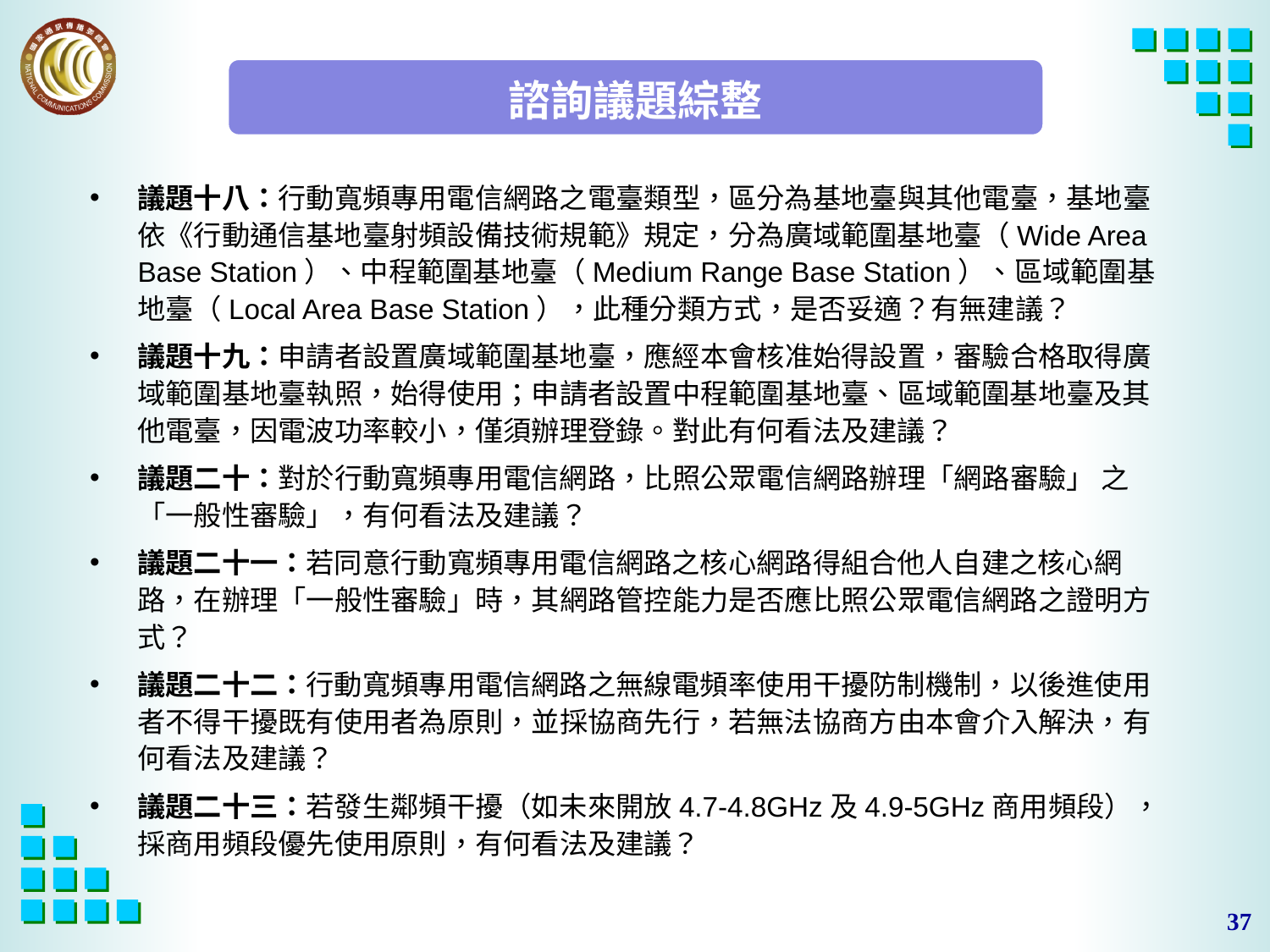

# 諮詢議題綜整
議題十八：行動寬頻專用電信網路之電臺類型，區分為基地臺與其他電臺，基地臺依《行動通信基地臺射頻設備技術規範》規定，分為廣域範圍基地臺（Wide Area Base Station）、中程範圍基地臺（Medium Range Base Station）、區域範圍基地臺（Local Area Base Station），此種分類方式，是否妥適？有無建議？
議題十九：申請者設置廣域範圍基地臺，應經本會核准始得設置，審驗合格取得廣域範圍基地臺執照，始得使用；申請者設置中程範圍基地臺、區域範圍基地臺及其他電臺，因電波功率較小，僅須辦理登錄。對此有何看法及建議？
議題二十：對於行動寬頻專用電信網路，比照公眾電信網路辦理「網路審驗」 之「一般性審驗」，有何看法及建議？
議題二十一：若同意行動寬頻專用電信網路之核心網路得組合他人自建之核心網路，在辦理「一般性審驗」時，其網路管控能力是否應比照公眾電信網路之證明方式？
議題二十二：行動寬頻專用電信網路之無線電頻率使用干擾防制機制，以後進使用者不得干擾既有使用者為原則，並採協商先行，若無法協商方由本會介入解決，有何看法及建議？
議題二十三：若發生鄰頻干擾（如未來開放4.7-4.8GHz及4.9-5GHz商用頻段），採商用頻段優先使用原則，有何看法及建議？